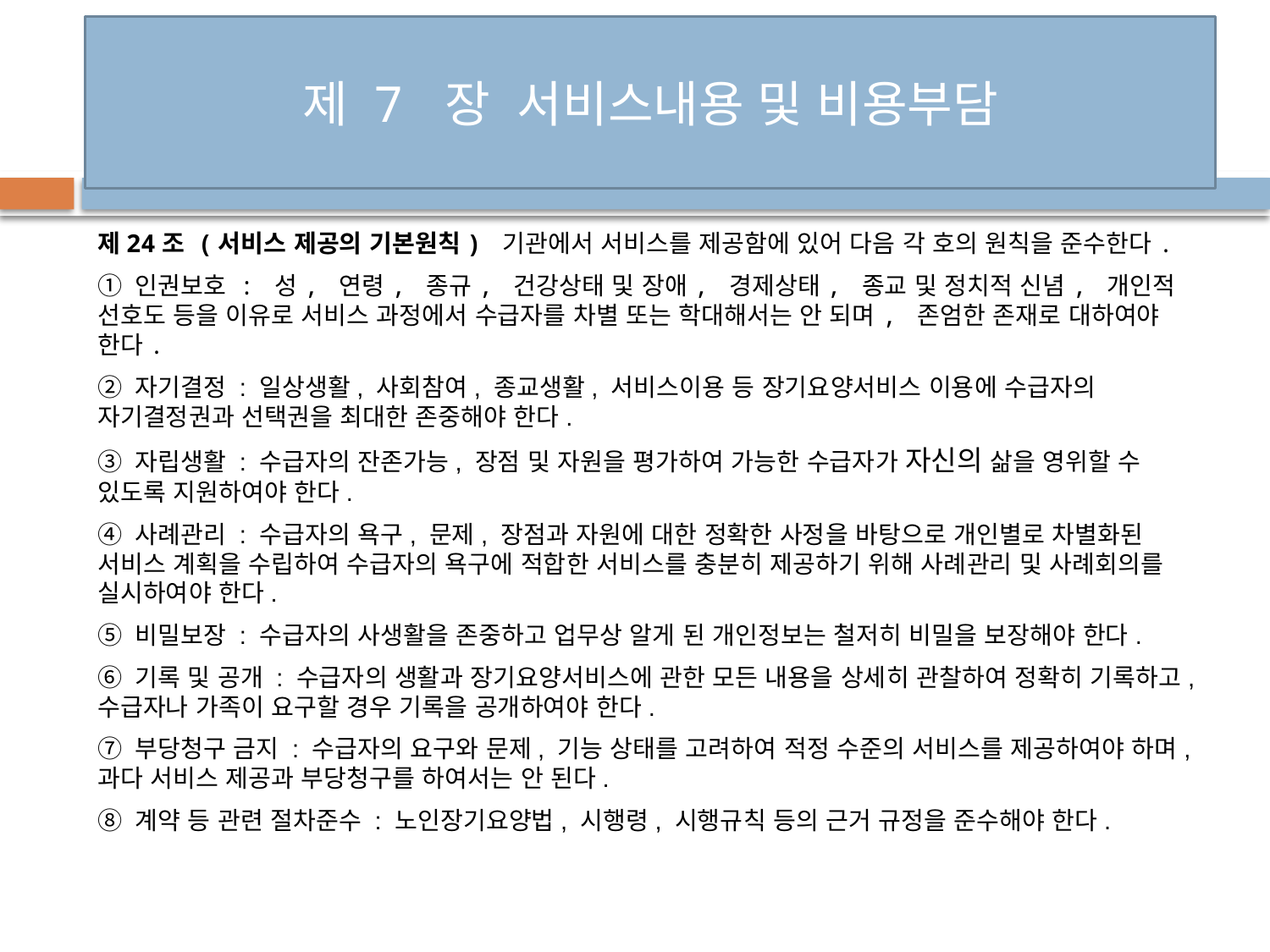

# 제 7 장  서비스내용 및 비용부담
제24조 (서비스 제공의 기본원칙) 기관에서 서비스를 제공함에 있어 다음 각 호의 원칙을 준수한다.
① 인권보호 : 성, 연령, 종규, 건강상태 및 장애, 경제상태, 종교 및 정치적 신념, 개인적 선호도 등을 이유로 서비스 과정에서 수급자를 차별 또는 학대해서는 안 되며, 존엄한 존재로 대하여야 한다.
② 자기결정 : 일상생활, 사회참여, 종교생활, 서비스이용 등 장기요양서비스 이용에 수급자의 자기결정권과 선택권을 최대한 존중해야 한다.
③ 자립생활 : 수급자의 잔존가능, 장점 및 자원을 평가하여 가능한 수급자가 자신의 삶을 영위할 수 있도록 지원하여야 한다.
④ 사례관리 : 수급자의 욕구, 문제, 장점과 자원에 대한 정확한 사정을 바탕으로 개인별로 차별화된 서비스 계획을 수립하여 수급자의 욕구에 적합한 서비스를 충분히 제공하기 위해 사례관리 및 사례회의를 실시하여야 한다.
⑤ 비밀보장 : 수급자의 사생활을 존중하고 업무상 알게 된 개인정보는 철저히 비밀을 보장해야 한다.
⑥ 기록 및 공개 : 수급자의 생활과 장기요양서비스에 관한 모든 내용을 상세히 관찰하여 정확히 기록하고, 수급자나 가족이 요구할 경우 기록을 공개하여야 한다.
⑦ 부당청구 금지 : 수급자의 요구와 문제, 기능 상태를 고려하여 적정 수준의 서비스를 제공하여야 하며, 과다 서비스 제공과 부당청구를 하여서는 안 된다.
⑧ 계약 등 관련 절차준수 : 노인장기요양법, 시행령, 시행규칙 등의 근거 규정을 준수해야 한다.